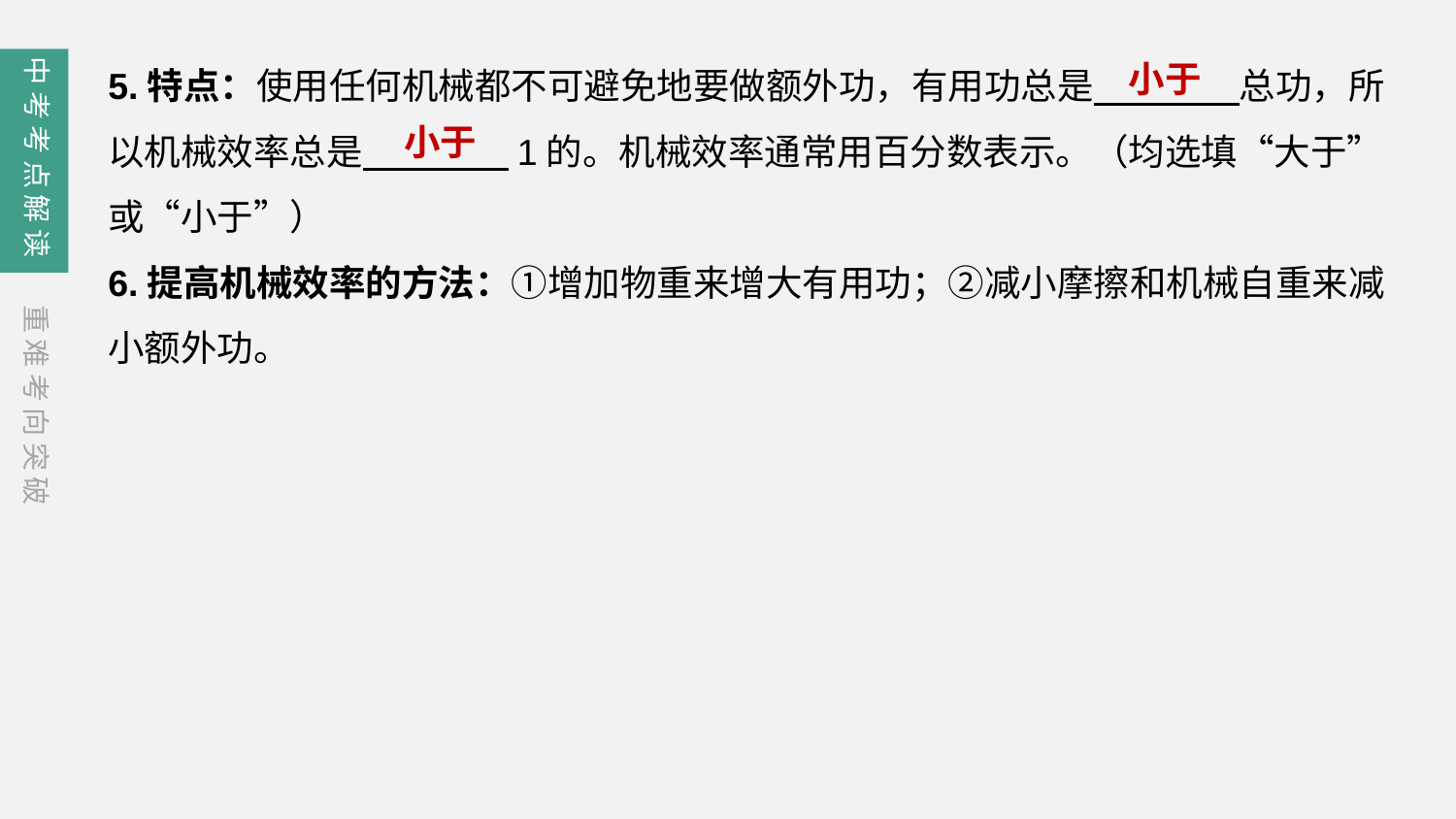

小于
5.特点：使用任何机械都不可避免地要做额外功，有用功总是　　　　总功，所以机械效率总是　　　　1的。机械效率通常用百分数表示。（均选填“大于”或“小于”）
6.提高机械效率的方法：①增加物重来增大有用功；②减小摩擦和机械自重来减小额外功。
中考考点解读

小于
重难考向突破